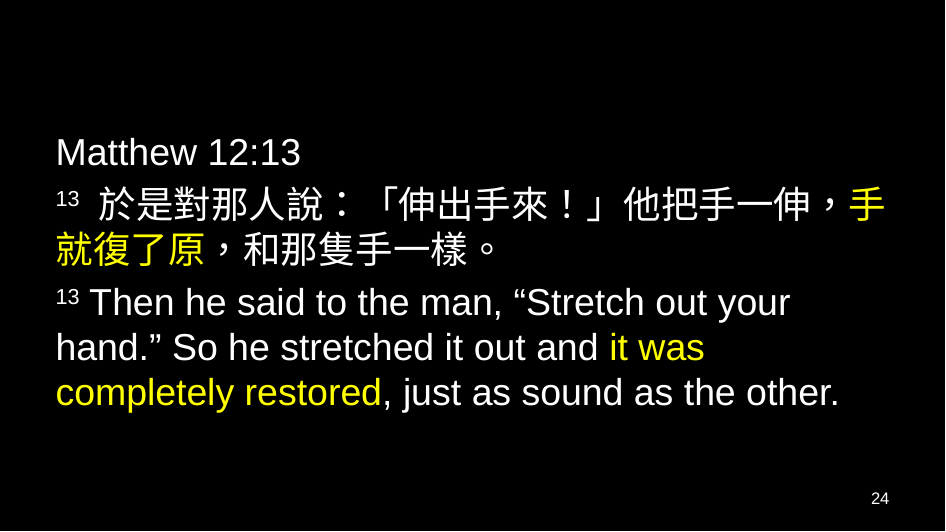

#
Matthew 12:13
13 於是對那人說：「伸出手來！」他把手一伸，手就復了原，和那隻手一樣。
13 Then he said to the man, “Stretch out your hand.” So he stretched it out and it was completely restored, just as sound as the other.

24